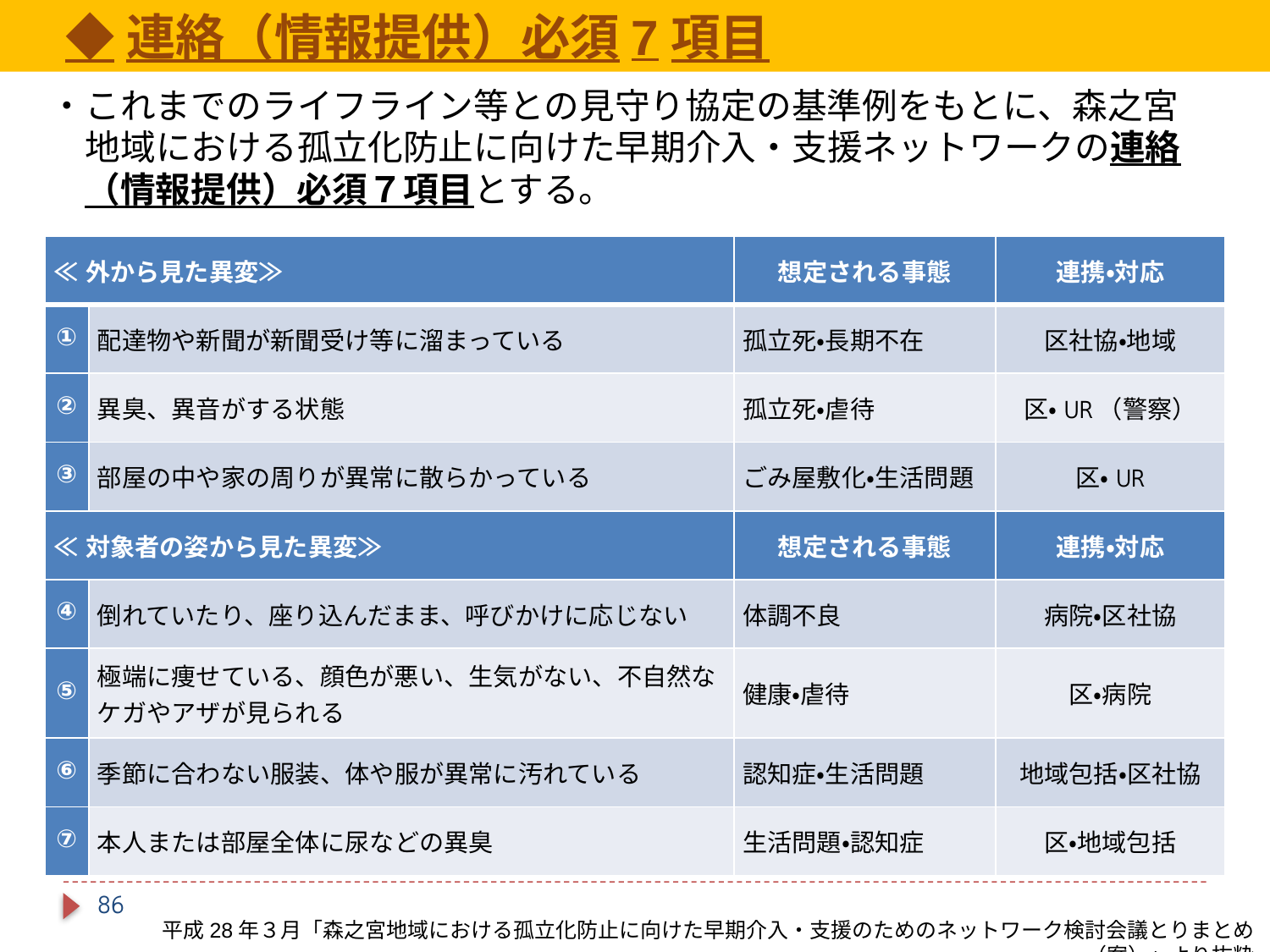

◆連絡（情報提供）必須7項目
・これまでのライフライン等との見守り協定の基準例をもとに、森之宮
　地域における孤立化防止に向けた早期介入・支援ネットワークの連絡
　（情報提供）必須７項目とする。
| ≪外から見た異変≫ |  | 想定される事態 | 連携・対応 |
| --- | --- | --- | --- |
| ① | 配達物や新聞が新聞受け等に溜まっている | 孤立死・長期不在 | 区社協・地域 |
| ② | 異臭、異音がする状態 | 孤立死・虐待 | 区・UR（警察） |
| ③ | 部屋の中や家の周りが異常に散らかっている | ごみ屋敷化・生活問題 | 区・UR |
| ≪対象者の姿から見た異変≫ |  | 想定される事態 | 連携・対応 |
| ④ | 倒れていたり、座り込んだまま、呼びかけに応じない | 体調不良 | 病院・区社協 |
| ⑤ | 極端に痩せている、顔色が悪い、生気がない、不自然なケガやアザが見られる | 健康・虐待 | 区・病院 |
| ⑥ | 季節に合わない服装、体や服が異常に汚れている | 認知症・生活問題 | 地域包括・区社協 |
| ⑦ | 本人または部屋全体に尿などの異臭 | 生活問題・認知症 | 区・地域包括 |
86
平成28年３月「森之宮地域における孤立化防止に向けた早期介入・支援のためのネットワーク検討会議とりまとめ（案）」より抜粋